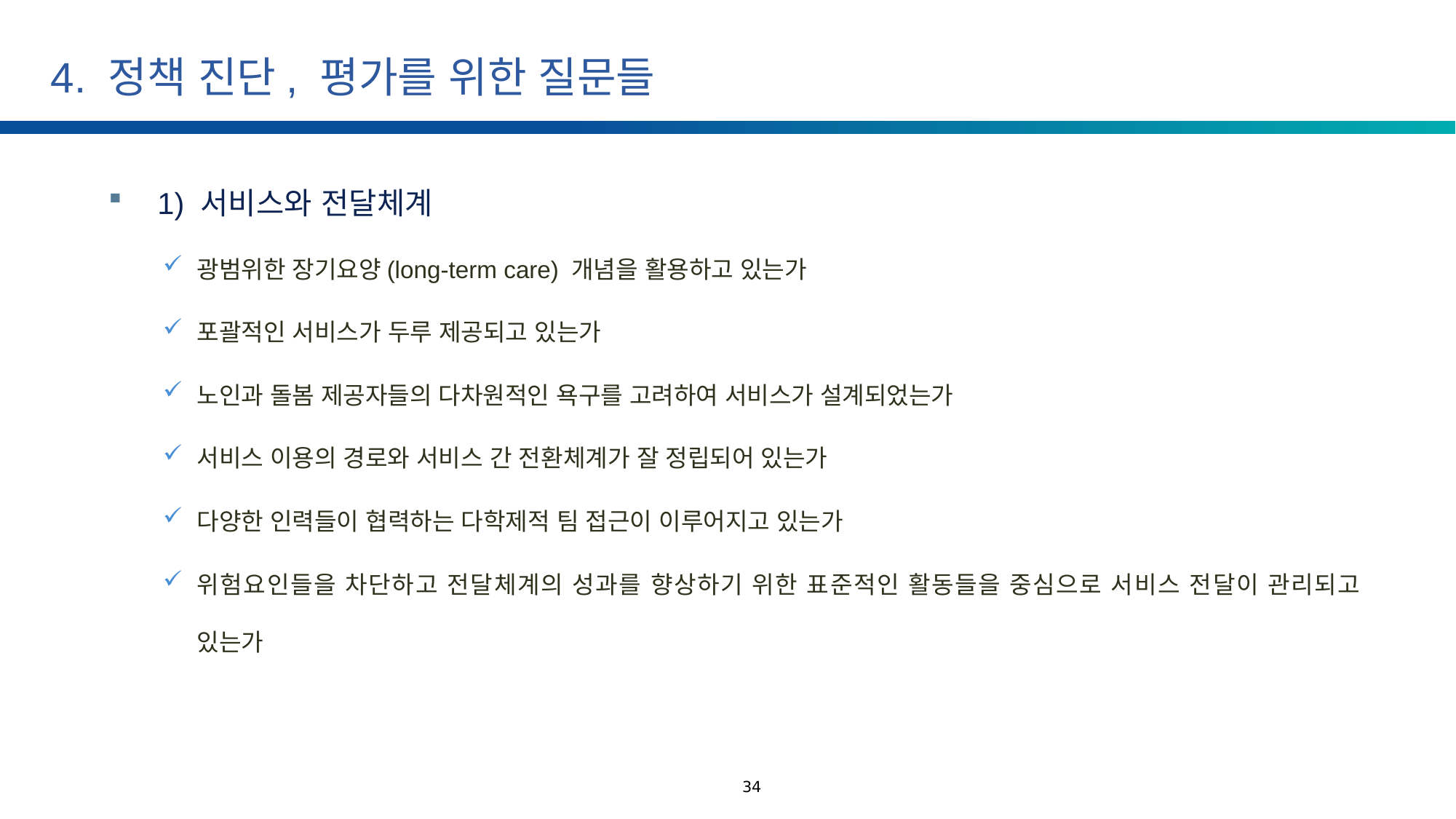

# 4. 정책 진단, 평가를 위한 질문들
 1) 서비스와 전달체계
광범위한 장기요양(long-term care) 개념을 활용하고 있는가
포괄적인 서비스가 두루 제공되고 있는가
노인과 돌봄 제공자들의 다차원적인 욕구를 고려하여 서비스가 설계되었는가
서비스 이용의 경로와 서비스 간 전환체계가 잘 정립되어 있는가
다양한 인력들이 협력하는 다학제적 팀 접근이 이루어지고 있는가
위험요인들을 차단하고 전달체계의 성과를 향상하기 위한 표준적인 활동들을 중심으로 서비스 전달이 관리되고 있는가

34